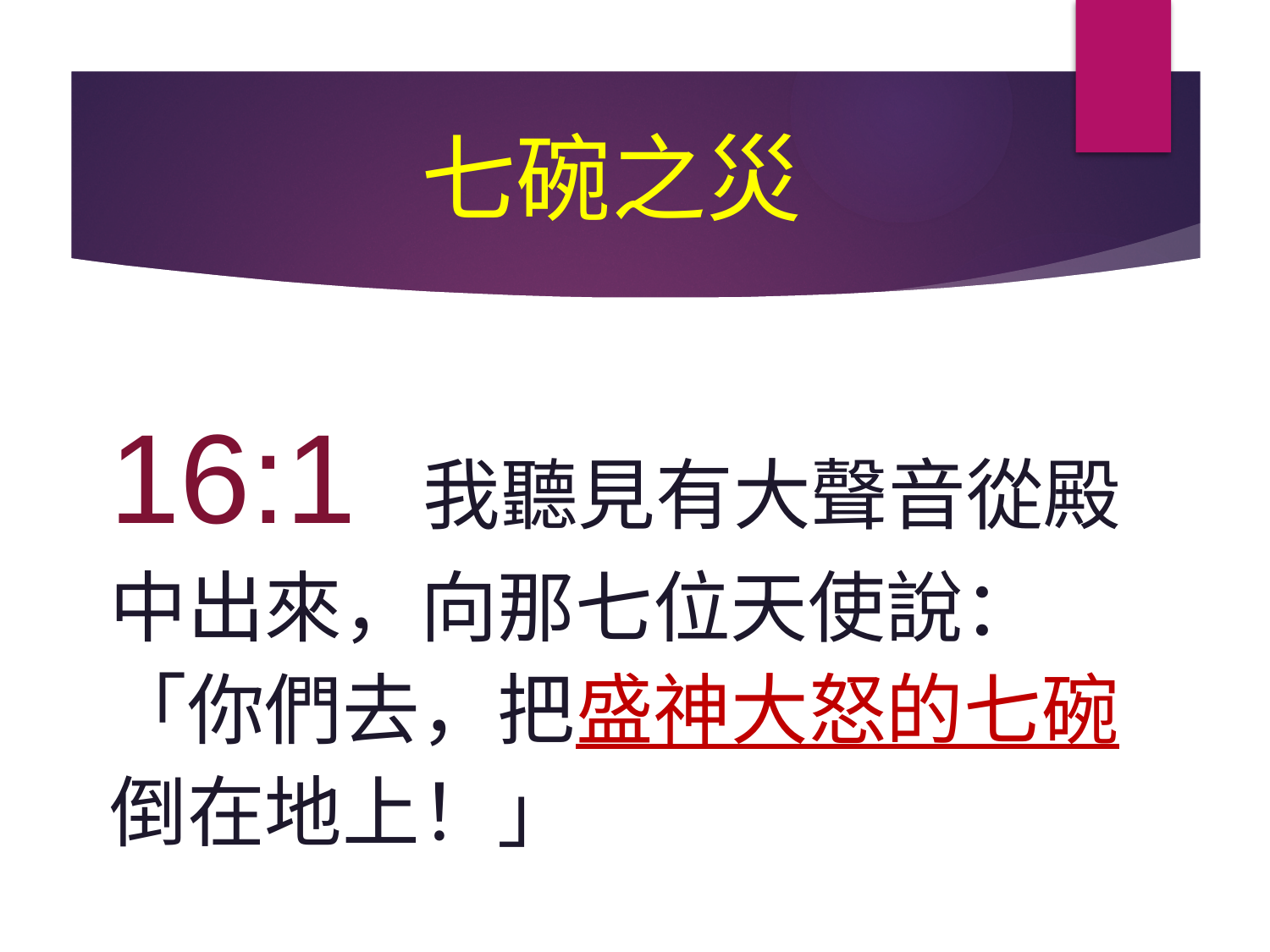

# 七碗之災
16:1 我聽見有大聲音從殿中出來，向那七位天使說：「你們去，把盛神大怒的七碗倒在地上！」